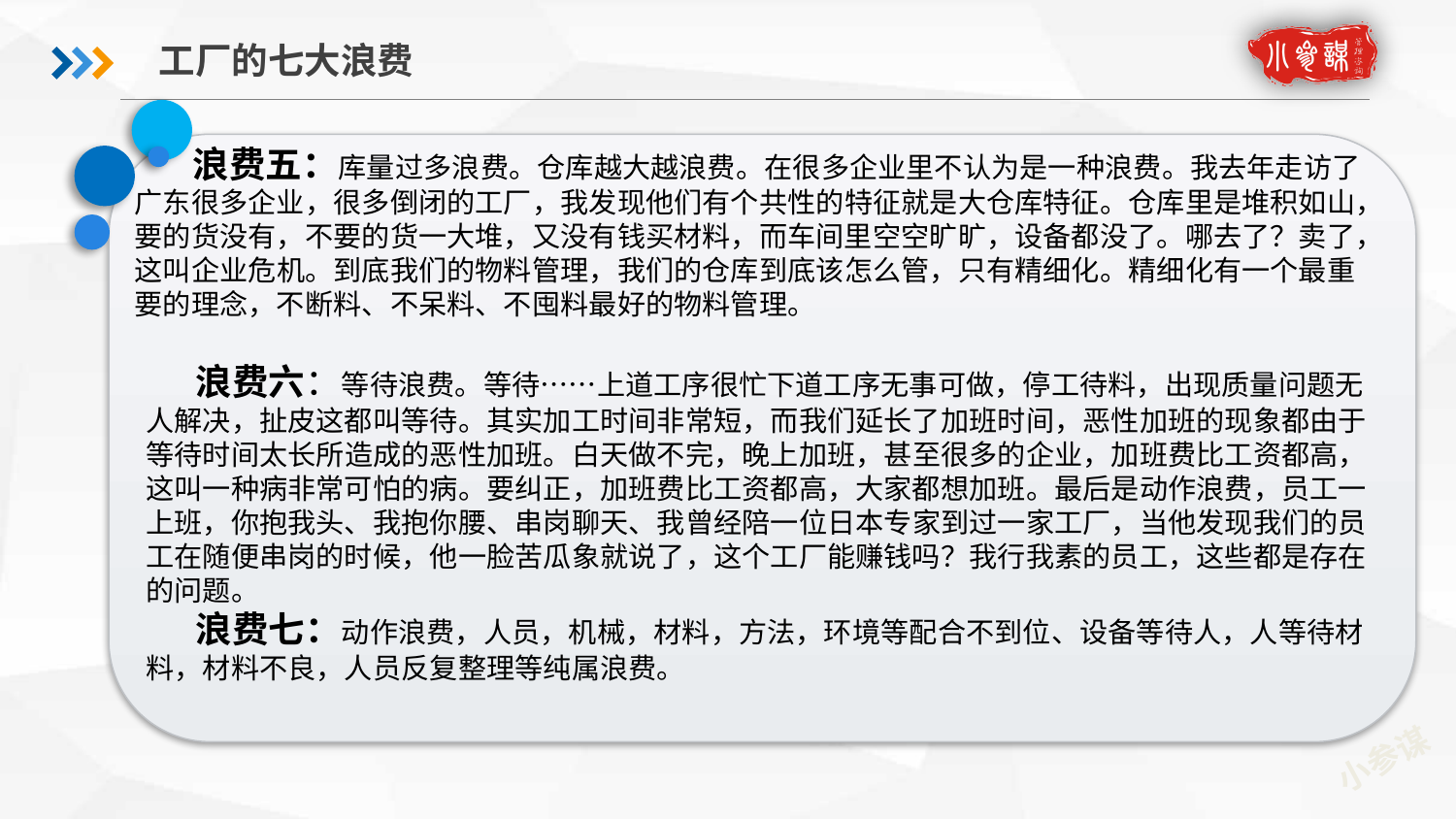

工厂的七大浪费

      浪费五：库量过多浪费。仓库越大越浪费。在很多企业里不认为是一种浪费。我去年走访了广东很多企业，很多倒闭的工厂，我发现他们有个共性的特征就是大仓库特征。仓库里是堆积如山，要的货没有，不要的货一大堆，又没有钱买材料，而车间里空空旷旷，设备都没了。哪去了？卖了，这叫企业危机。到底我们的物料管理，我们的仓库到底该怎么管，只有精细化。精细化有一个最重要的理念，不断料、不呆料、不囤料最好的物料管理。

     浪费六：等待浪费。等待……上道工序很忙下道工序无事可做，停工待料，出现质量问题无人解决，扯皮这都叫等待。其实加工时间非常短，而我们延长了加班时间，恶性加班的现象都由于等待时间太长所造成的恶性加班。白天做不完，晚上加班，甚至很多的企业，加班费比工资都高，这叫一种病非常可怕的病。要纠正，加班费比工资都高，大家都想加班。最后是动作浪费，员工一上班，你抱我头、我抱你腰、串岗聊天、我曾经陪一位日本专家到过一家工厂，当他发现我们的员工在随便串岗的时候，他一脸苦瓜象就说了，这个工厂能赚钱吗？我行我素的员工，这些都是存在的问题。
     浪费七：动作浪费，人员，机械，材料，方法，环境等配合不到位、设备等待人，人等待材料，材料不良，人员反复整理等纯属浪费。